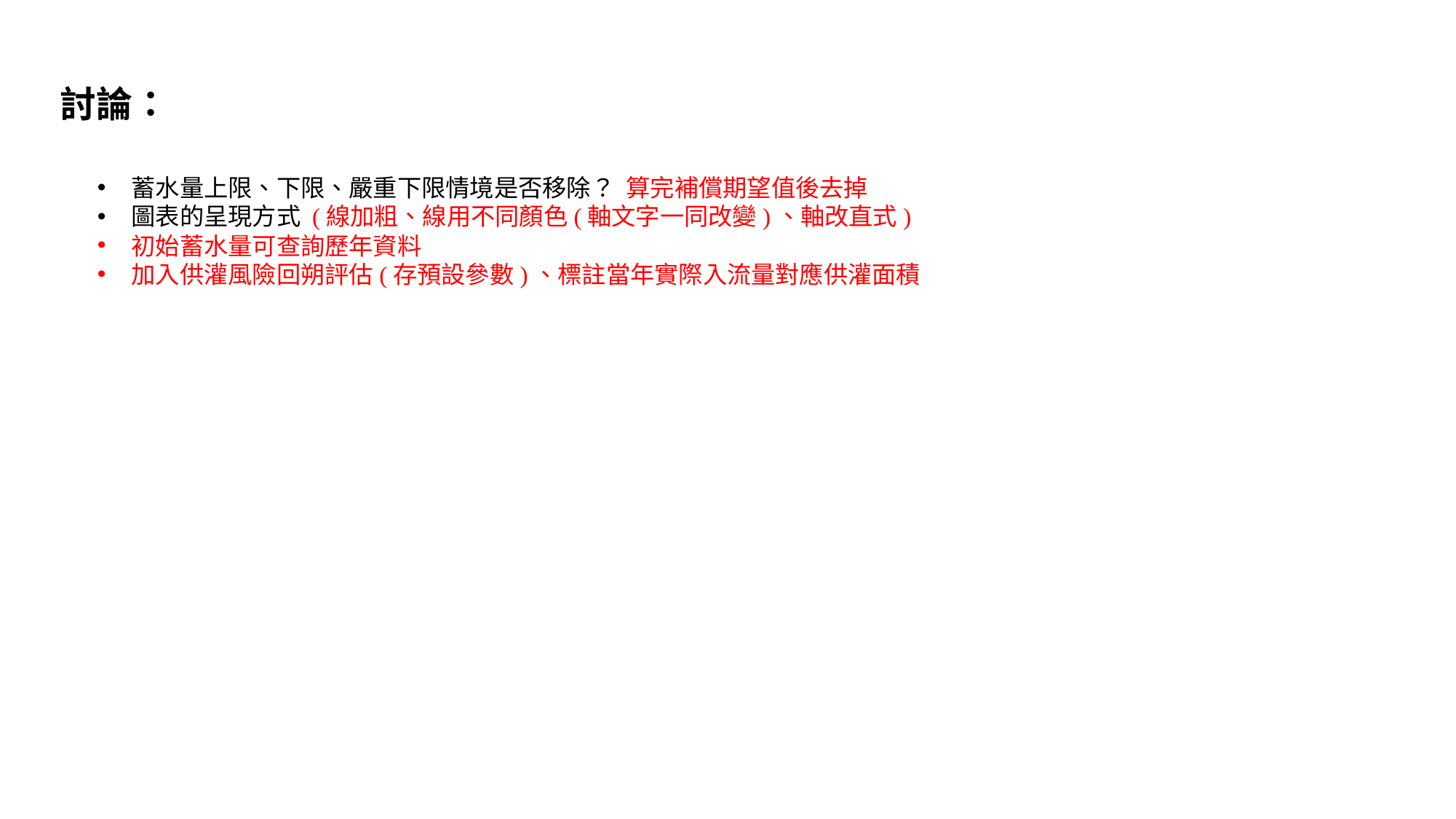

討論：
蓄水量上限、下限、嚴重下限情境是否移除？  算完補償期望值後去掉
圖表的呈現方式 (線加粗、線用不同顏色(軸文字一同改變)、軸改直式)
初始蓄水量可查詢歷年資料
加入供灌風險回朔評估(存預設參數)、標註當年實際入流量對應供灌面積